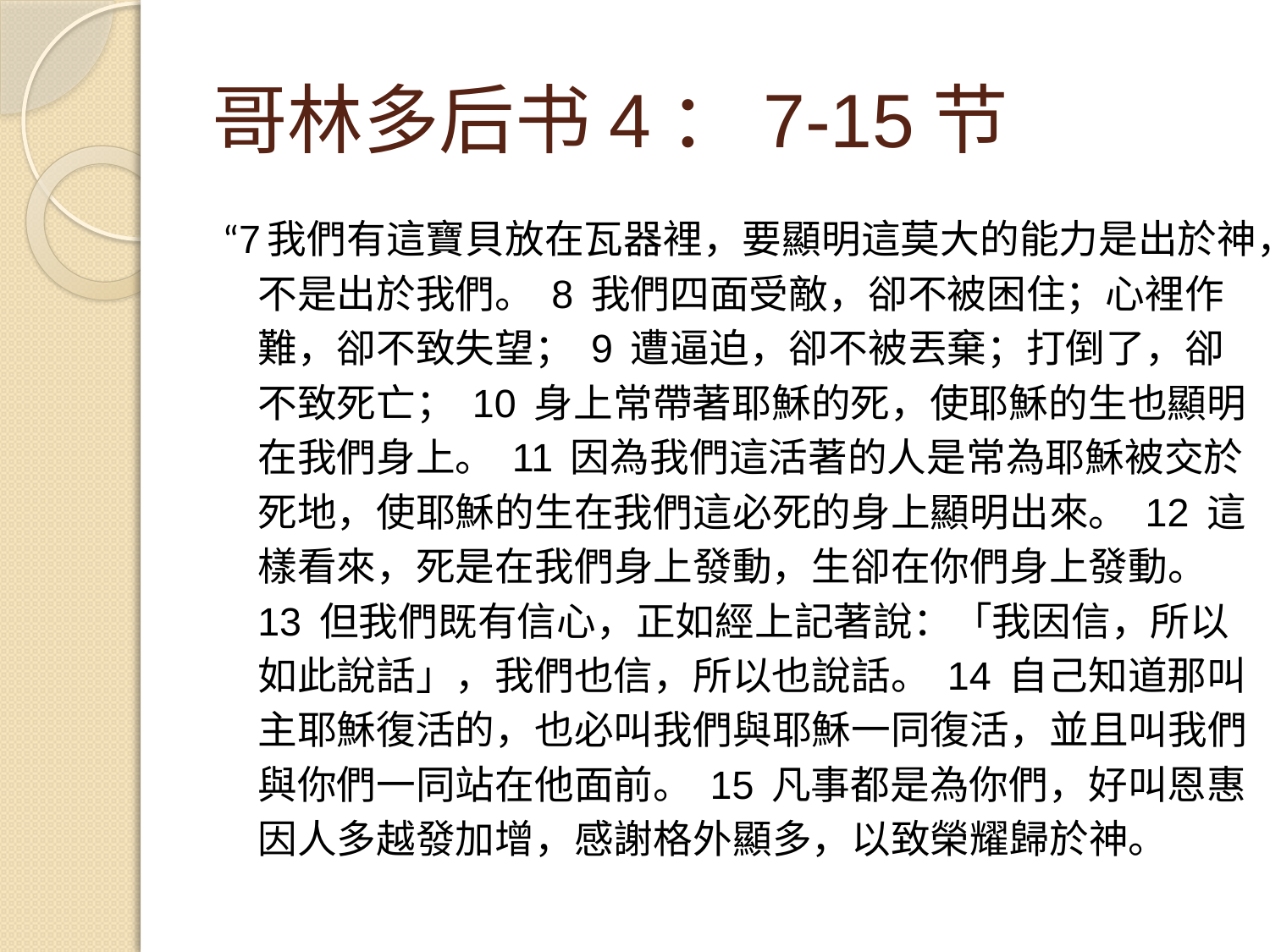

# 哥林多后书4：7-15节
“7我們有這寶貝放在瓦器裡，要顯明這莫大的能力是出於神，不是出於我們。 8 我們四面受敵，卻不被困住；心裡作難，卻不致失望； 9 遭逼迫，卻不被丟棄；打倒了，卻不致死亡； 10 身上常帶著耶穌的死，使耶穌的生也顯明在我們身上。 11 因為我們這活著的人是常為耶穌被交於死地，使耶穌的生在我們這必死的身上顯明出來。 12 這樣看來，死是在我們身上發動，生卻在你們身上發動。 13 但我們既有信心，正如經上記著說：「我因信，所以如此說話」，我們也信，所以也說話。 14 自己知道那叫主耶穌復活的，也必叫我們與耶穌一同復活，並且叫我們與你們一同站在他面前。 15 凡事都是為你們，好叫恩惠因人多越發加增，感謝格外顯多，以致榮耀歸於神。